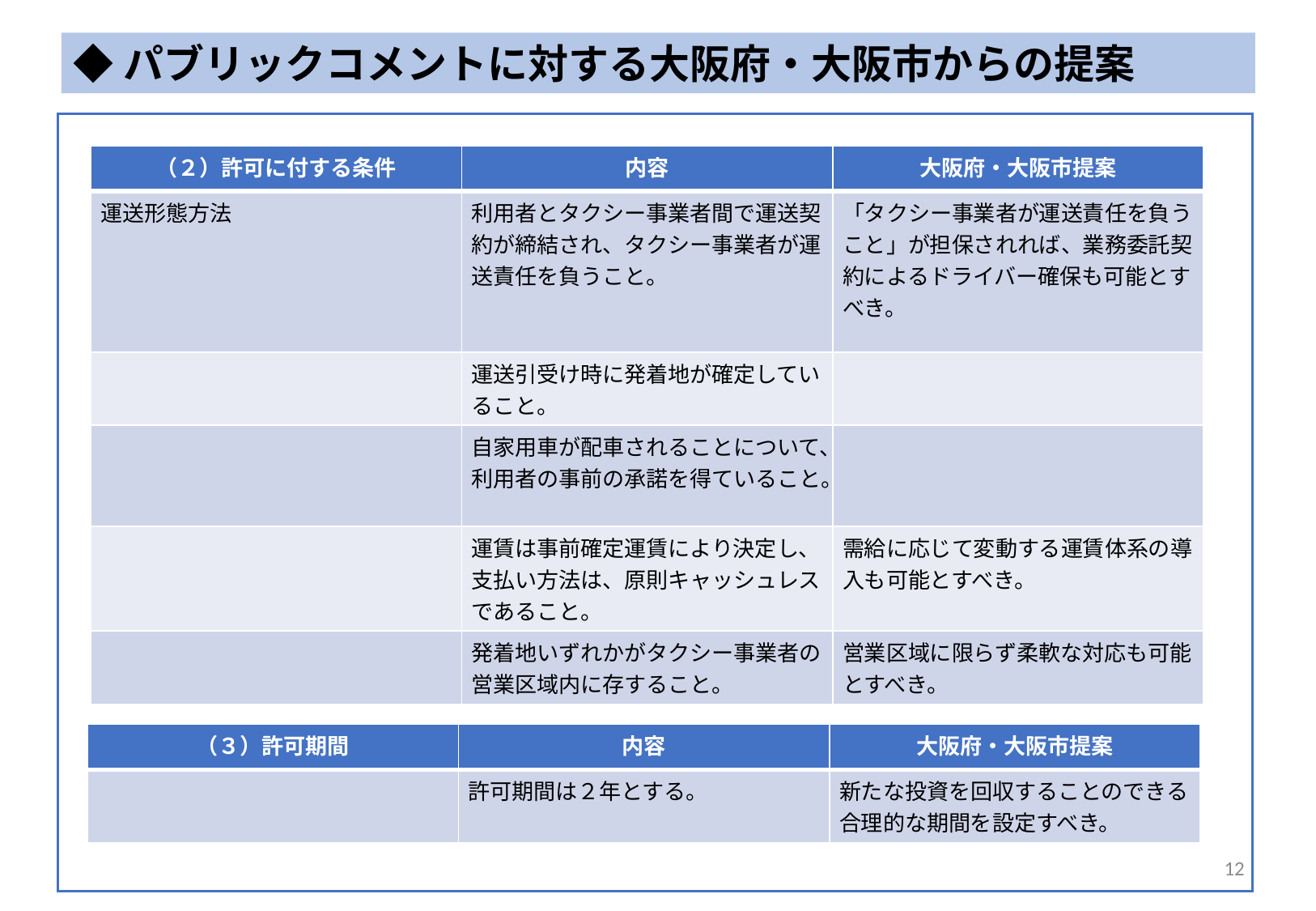

◆パブリックコメントに対する大阪府・大阪市からの提案

| （２）許可に付する条件 | 内容 | 大阪府・大阪市提案 |
| --- | --- | --- |
| 運送形態方法 | 利用者とタクシー事業者間で運送契約が締結され、タクシー事業者が運送責任を負うこと。 | 「タクシー事業者が運送責任を負うこと」が担保されれば、業務委託契約によるドライバー確保も可能とすべき。 |
|  | 運送引受け時に発着地が確定していること。 |  |
|  | 自家用車が配車されることについて、利用者の事前の承諾を得ていること。 |  |
|  | 運賃は事前確定運賃により決定し、支払い方法は、原則キャッシュレスであること。 | 需給に応じて変動する運賃体系の導入も可能とすべき。 |
|  | 発着地いずれかがタクシー事業者の営業区域内に存すること。 | 営業区域に限らず柔軟な対応も可能とすべき。 |
| （３）許可期間 | 内容 | 大阪府・大阪市提案 |
| --- | --- | --- |
|  | 許可期間は２年とする。 | 新たな投資を回収することのできる合理的な期間を設定すべき。 |
12